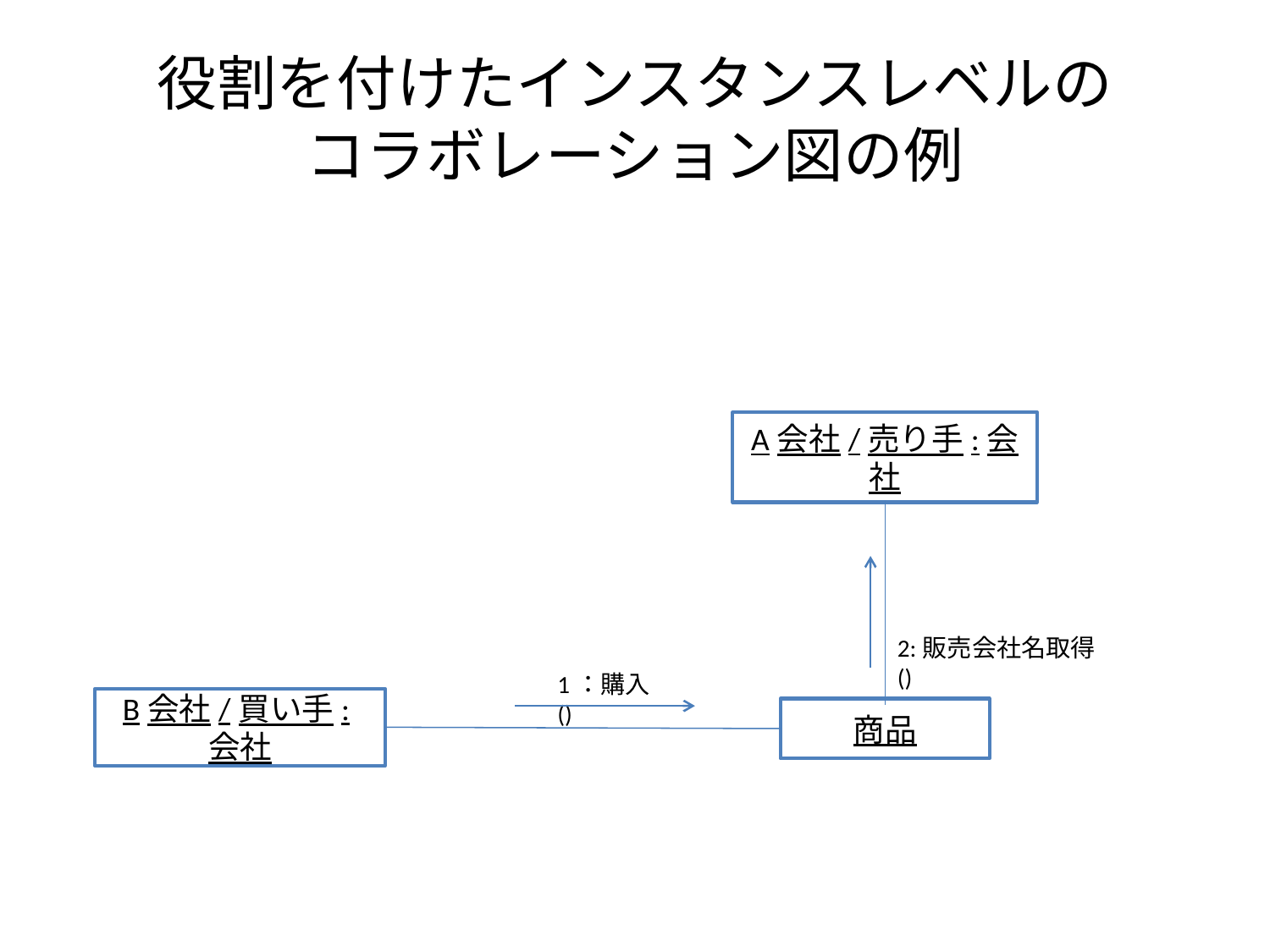

# 役割を付けたインスタンスレベルの コラボレーション図の例
A会社/売り手:会社
2:販売会社名取得()
1：購入()
B会社/買い手:会社
商品